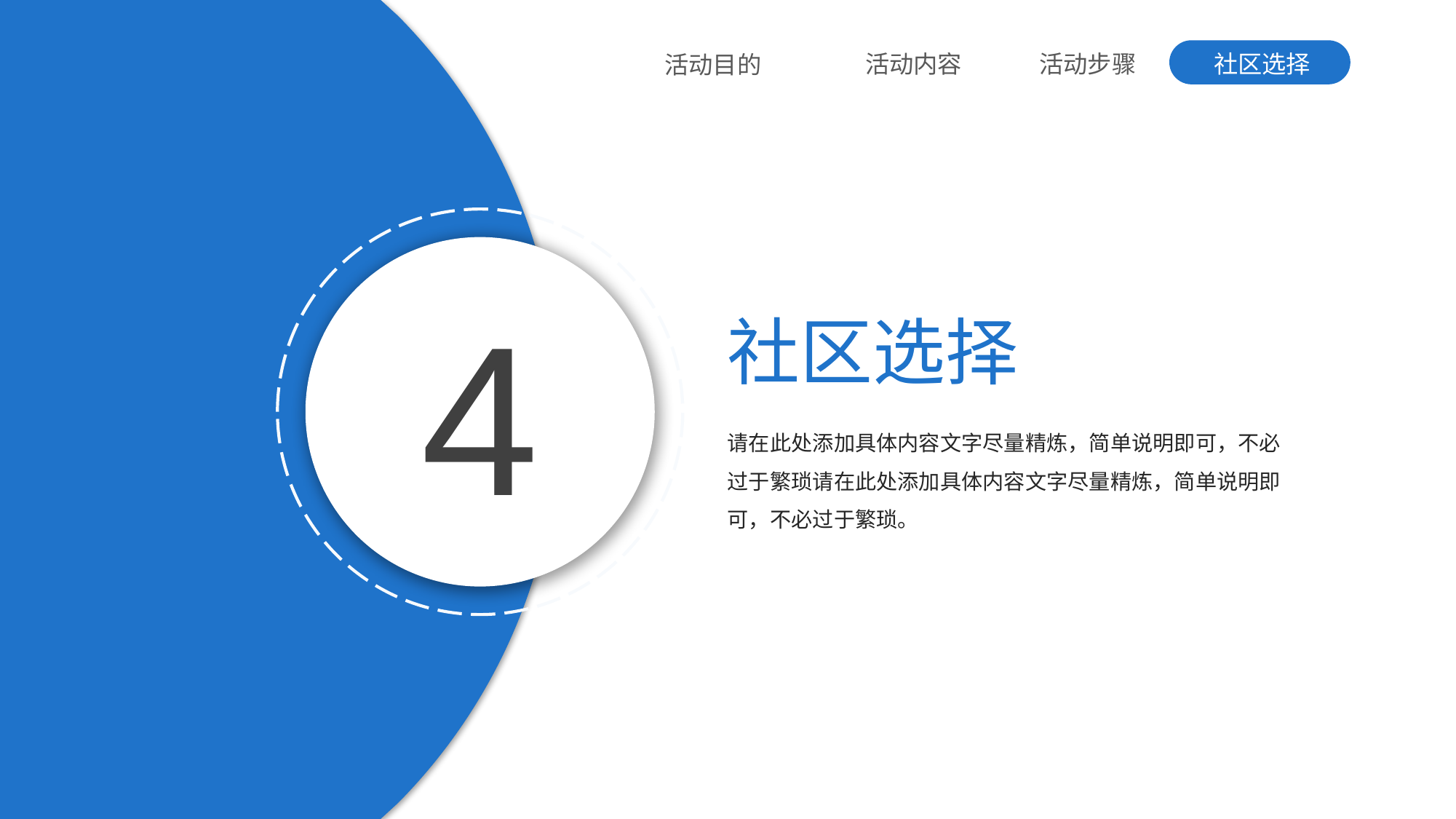

活动内容
活动步骤
社区选择
活动目的

4
社区选择
请在此处添加具体内容文字尽量精炼，简单说明即可，不必过于繁琐请在此处添加具体内容文字尽量精炼，简单说明即可，不必过于繁琐。